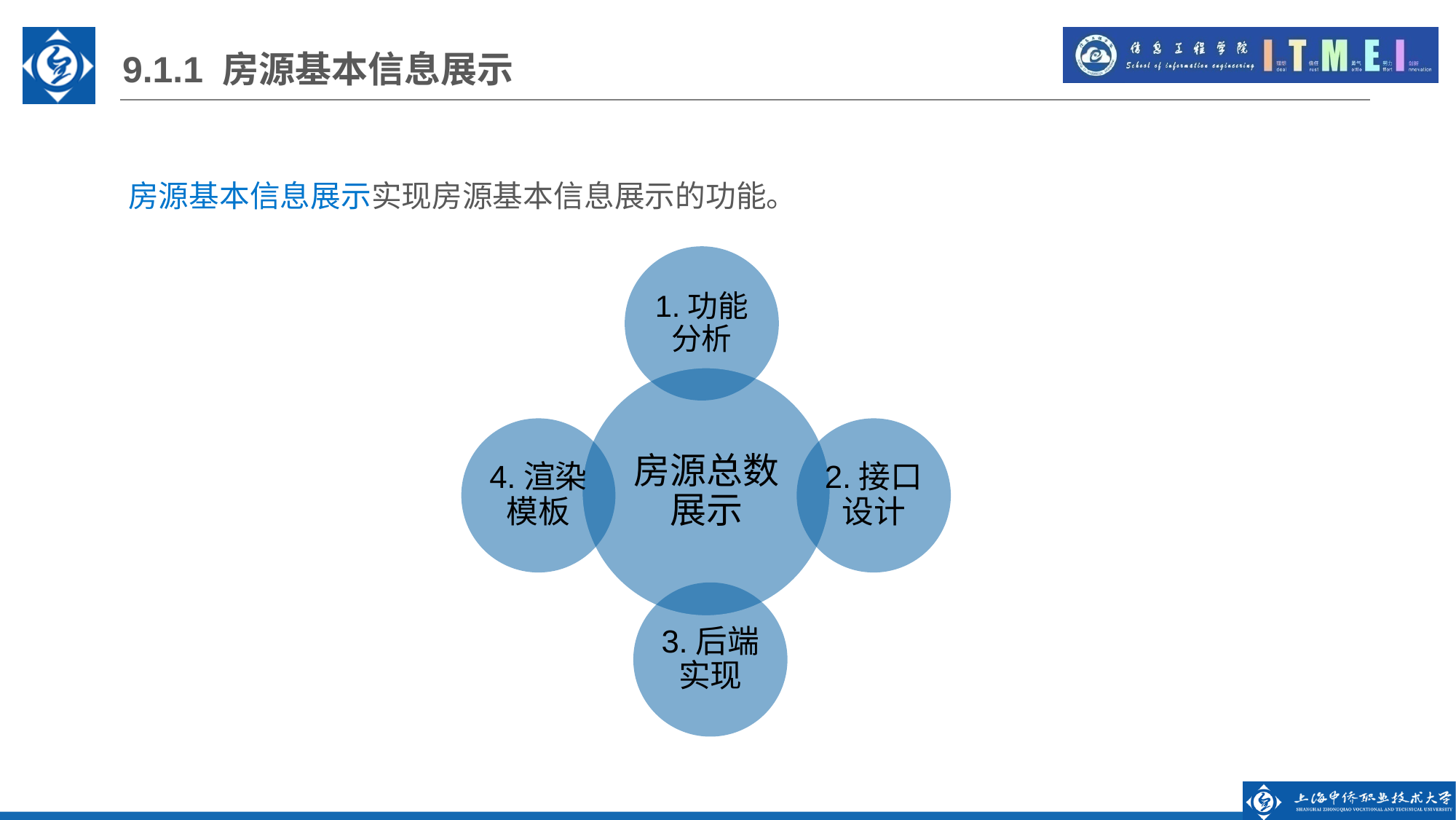

9.1.1 房源基本信息展示
房源基本信息展示实现房源基本信息展示的功能。
房源总数展示
1.功能分析
2.接口设计
3.后端实现
4.渲染模板